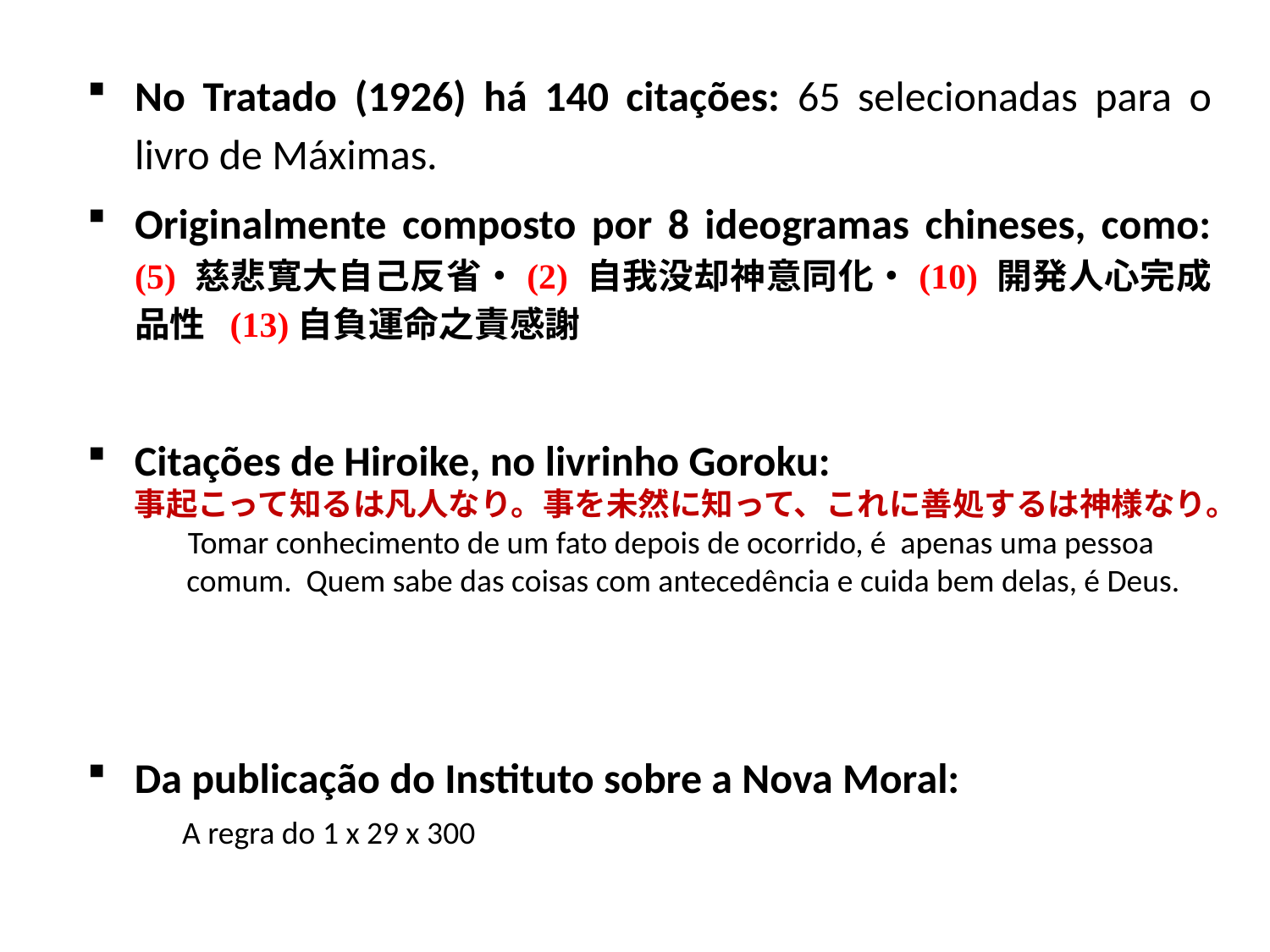

No Tratado (1926) há 140 citações: 65 selecionadas para o livro de Máximas.
Originalmente composto por 8 ideogramas chineses, como: (5) 慈悲寛大自己反省・(2) 自我没却神意同化・(10) 開発人心完成品性  (13)自負運命之責感謝

Citações de Hiroike, no livrinho Goroku:
事起こって知るは凡人なり。事を未然に知って、これに善処するは神様なり。
              Tomar conhecimento de um fato depois de ocorrido, é  apenas uma pessoa comum.  Quem sabe das coisas com antecedência e cuida bem delas, é Deus.

Da publicação do Instituto sobre a Nova Moral:
     A regra do 1 x 29 x 300